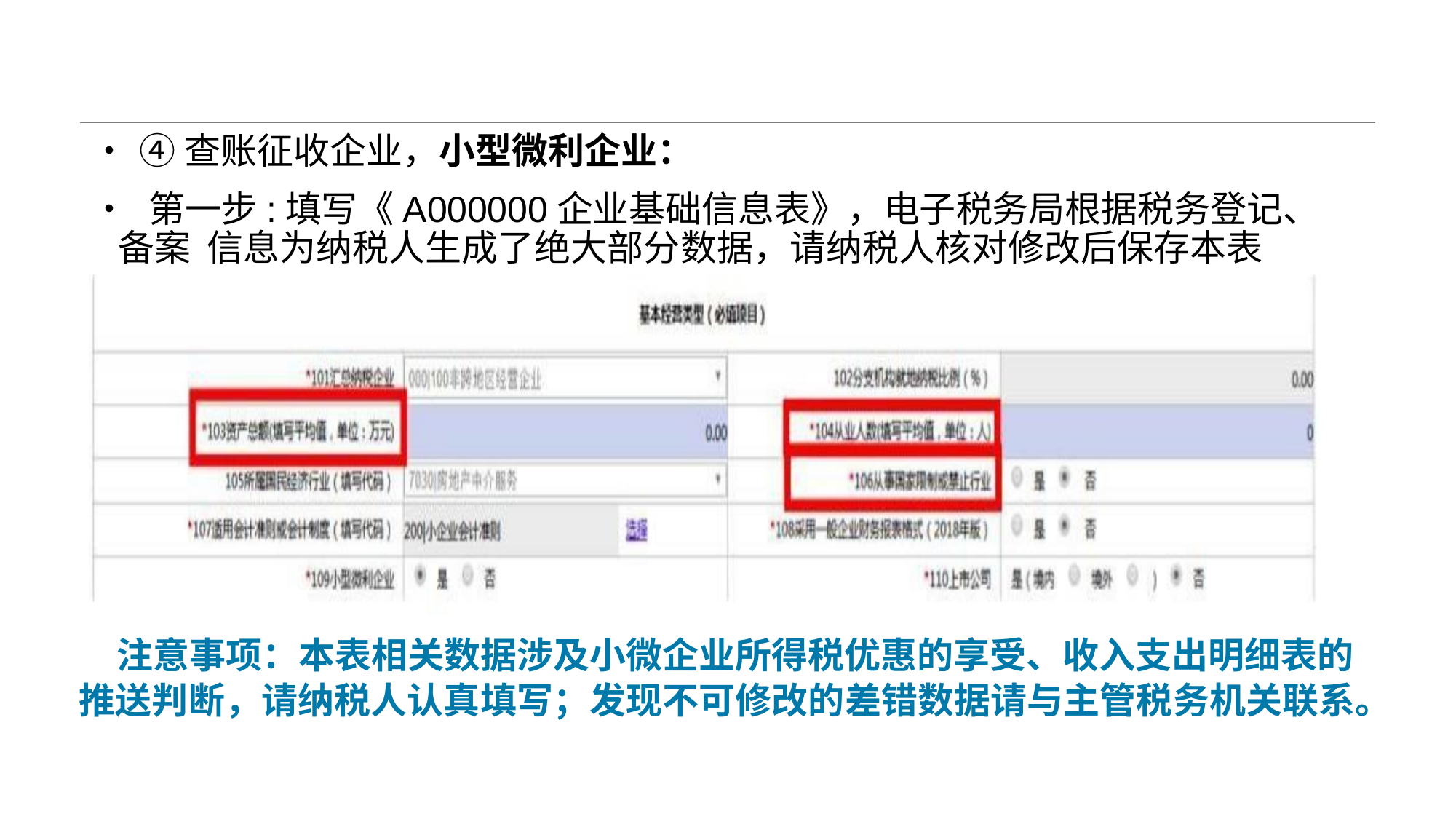

• ④查账征收企业，小型微利企业：
• 第一步:填写《A000000企业基础信息表》，电子税务局根据税务登记、备案  信息为纳税人生成了绝大部分数据，请纳税人核对修改后保存本表

注意事项：本表相关数据涉及小微企业所得税优惠的享受、收入支出明细表的  推送判断，请纳税人认真填写；发现不可修改的差错数据请与主管税务机关联系。